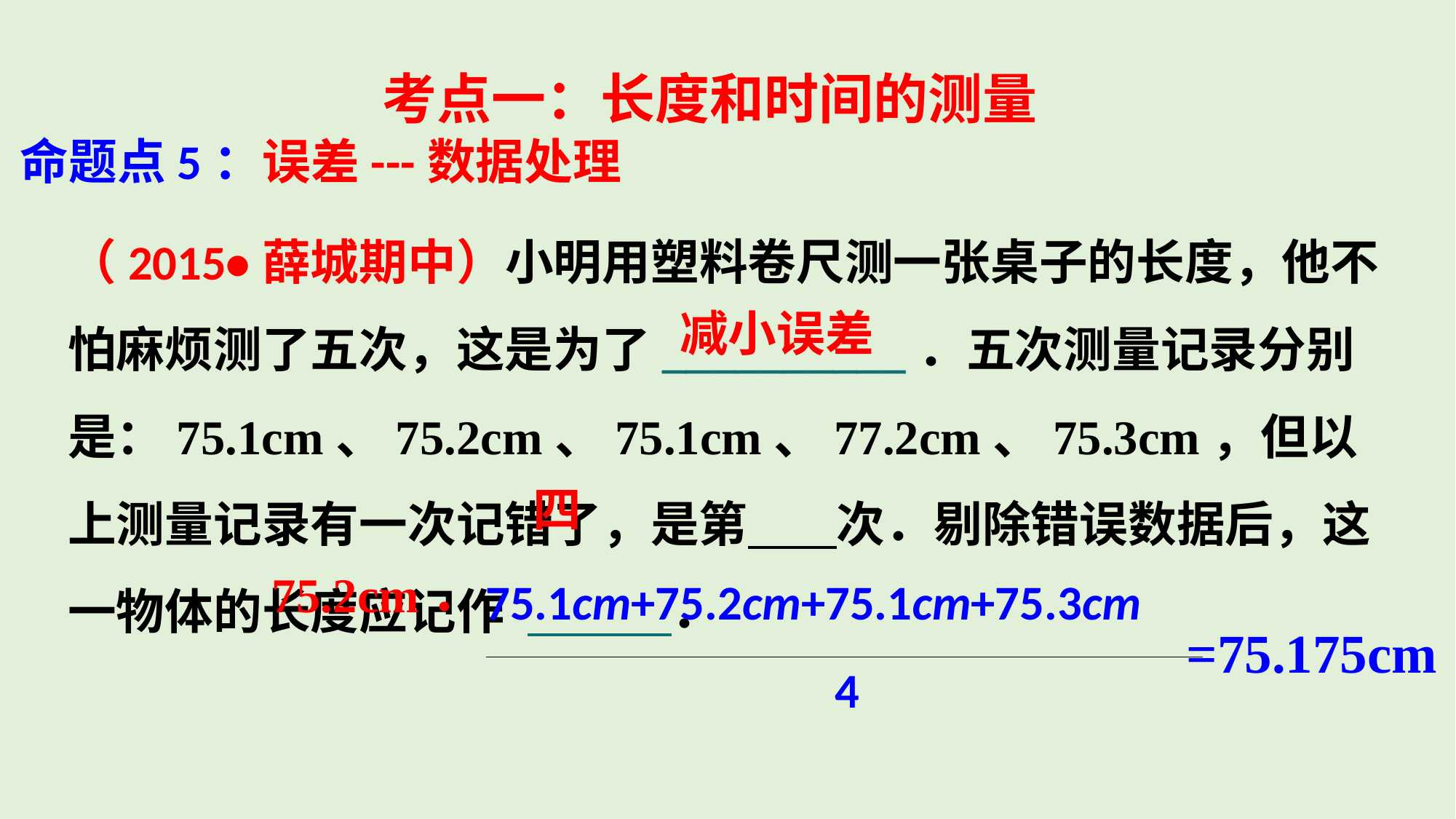

考点一：长度和时间的测量
命题点5：误差---数据处理
（2015•薛城期中）小明用塑料卷尺测一张桌子的长度，他不怕麻烦测了五次，这是为了__________．五次测量记录分别是：75.1cm、75.2cm、75.1cm、77.2cm、75.3cm，但以上测量记录有一次记错了，是第        次．剔除错误数据后，这一物体的长度应记作               ．
减小误差
四
    75.2cm．
| 75.1cm+75.2cm+75.1cm+75.3cm |
| --- |
| 4 |
=75.175cm